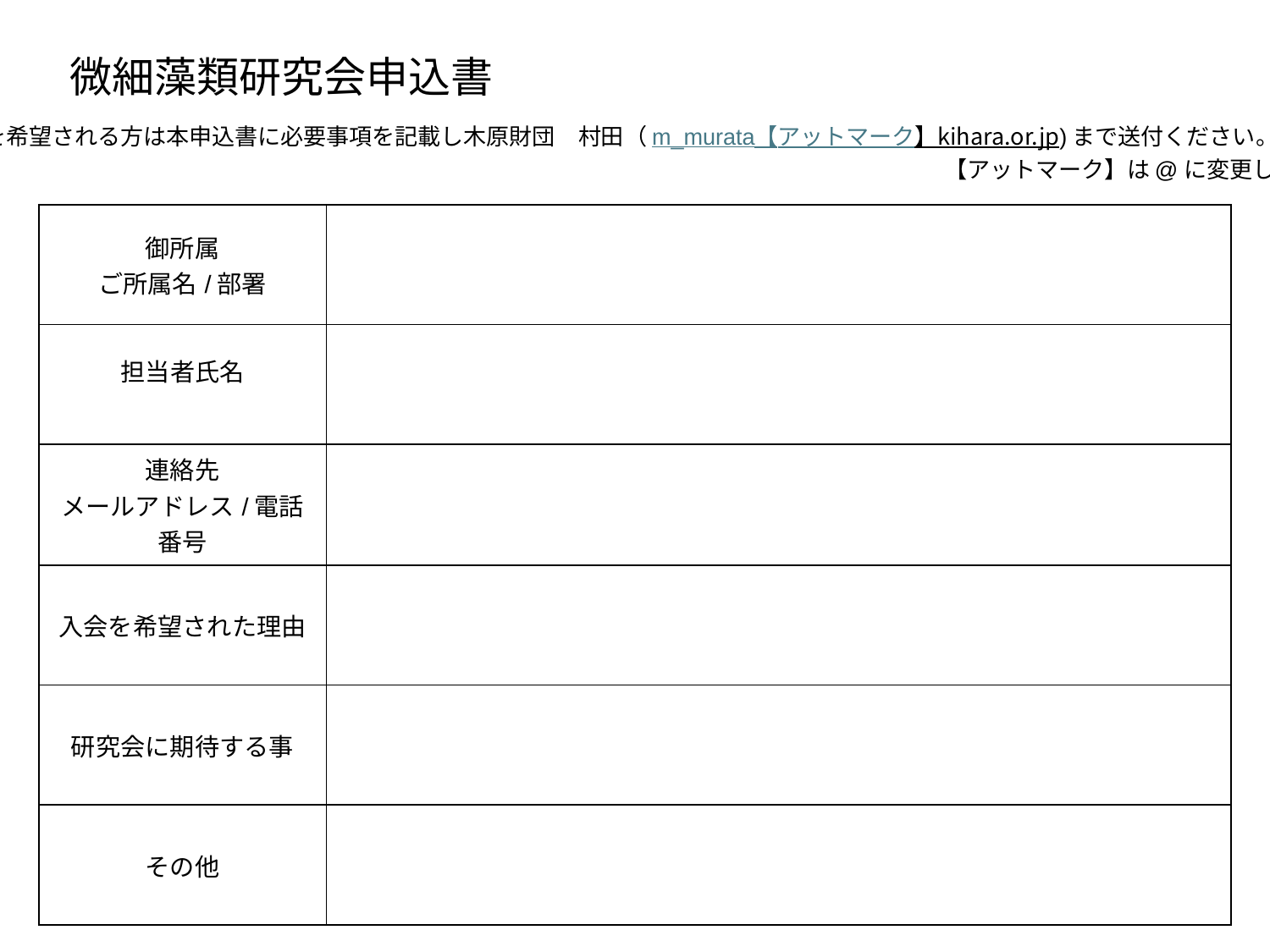

微細藻類研究会申込書
入会を希望される方は本申込書に必要事項を記載し木原財団　村田（m_murata【アットマーク】kihara.or.jp)まで送付ください。
　　　　　　　　　　　　　　　　　　　　　　　　　　　　　　　　　　　　　　　　　　　　【アットマーク】は@に変更してください
| 御所属 ご所属名/部署 |  |
| --- | --- |
| 担当者氏名 |  |
| 連絡先 メールアドレス/電話番号 |  |
| 入会を希望された理由 |  |
| 研究会に期待する事 |  |
| その他 |  |